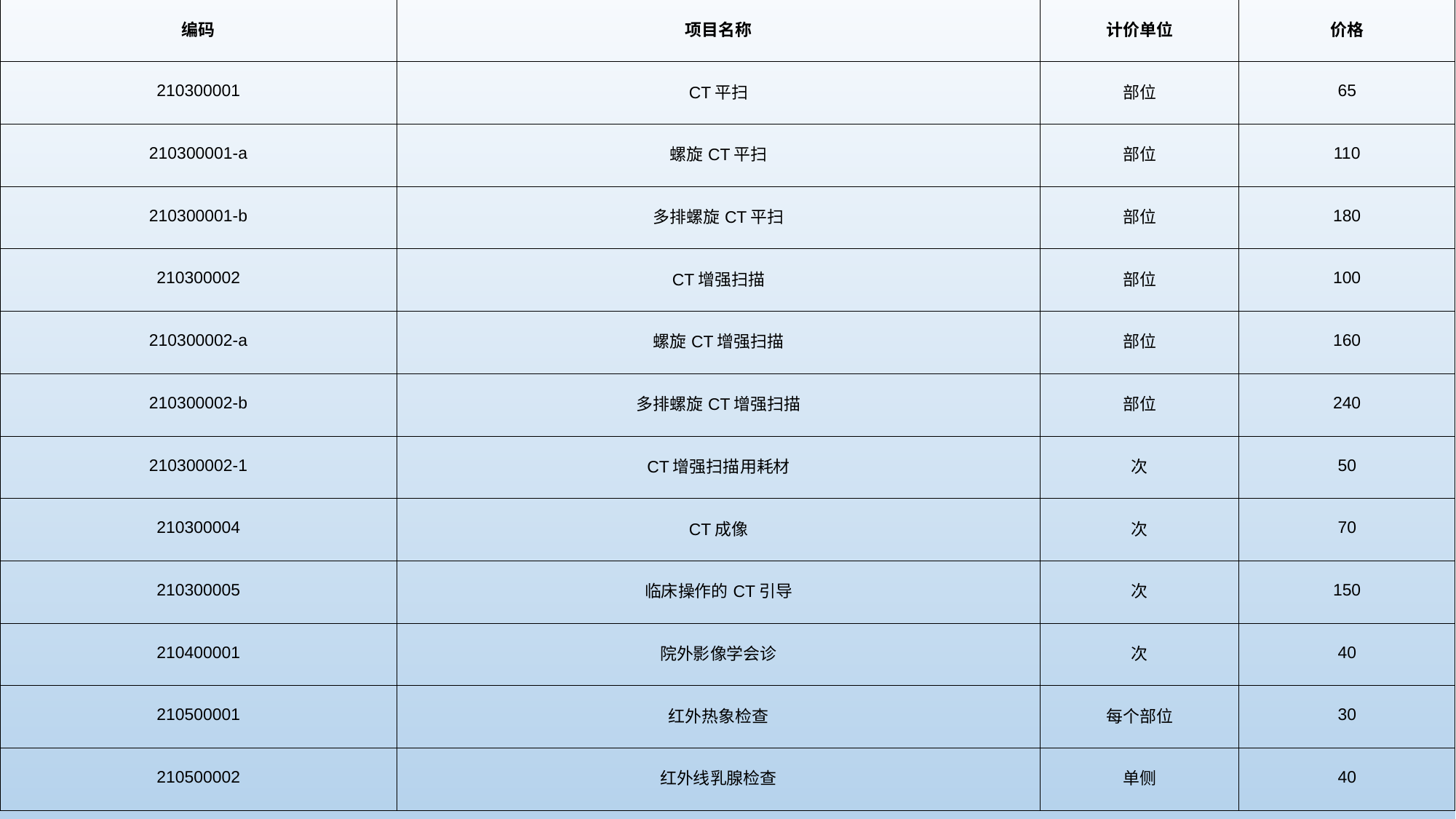

| 编码 | 项目名称 | 计价单位 | 价格 |
| --- | --- | --- | --- |
| 210300001 | CT平扫 | 部位 | 65 |
| 210300001-a | 螺旋CT平扫 | 部位 | 110 |
| 210300001-b | 多排螺旋CT平扫 | 部位 | 180 |
| 210300002 | CT增强扫描 | 部位 | 100 |
| 210300002-a | 螺旋CT增强扫描 | 部位 | 160 |
| 210300002-b | 多排螺旋CT增强扫描 | 部位 | 240 |
| 210300002-1 | CT增强扫描用耗材 | 次 | 50 |
| 210300004 | CT成像 | 次 | 70 |
| 210300005 | 临床操作的CT引导 | 次 | 150 |
| 210400001 | 院外影像学会诊 | 次 | 40 |
| 210500001 | 红外热象检查 | 每个部位 | 30 |
| 210500002 | 红外线乳腺检查 | 单侧 | 40 |